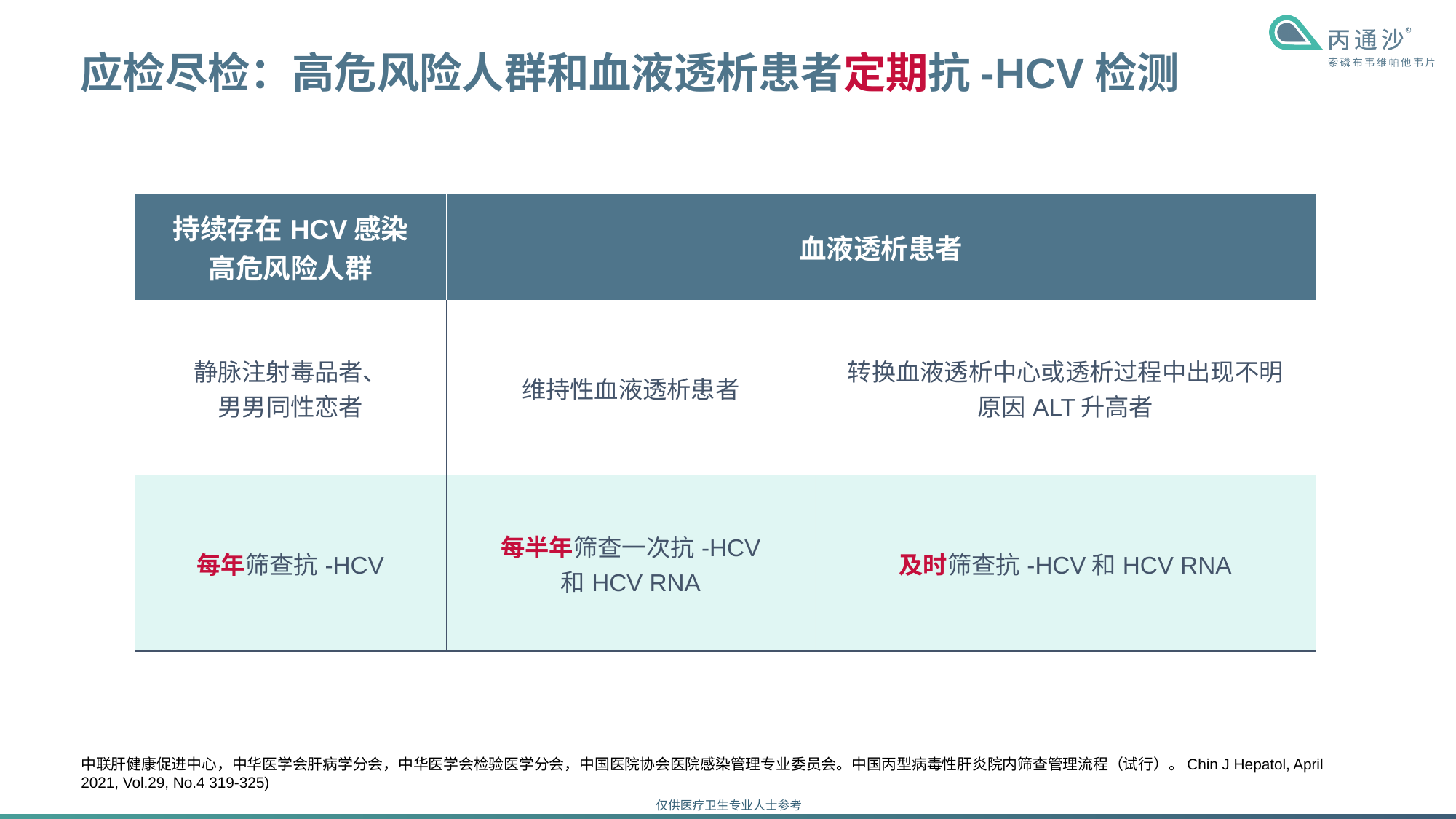

# 应检尽检：高危风险人群和血液透析患者定期抗-HCV检测
| 持续存在HCV感染 高危风险人群 | 血液透析患者 |  |
| --- | --- | --- |
| 静脉注射毒品者、 男男同性恋者 | 维持性血液透析患者 | 转换血液透析中心或透析过程中出现不明原因ALT升高者 |
| 每年筛查抗-HCV | 每半年筛查一次抗-HCV 和HCV RNA | 及时筛查抗-HCV和HCV RNA |
中联肝健康促进中心，中华医学会肝病学分会，中华医学会检验医学分会，中国医院协会医院感染管理专业委员会。中国丙型病毒性肝炎院内筛查管理流程（试行）。Chin J Hepatol, April 2021, Vol.29, No.4 319-325)